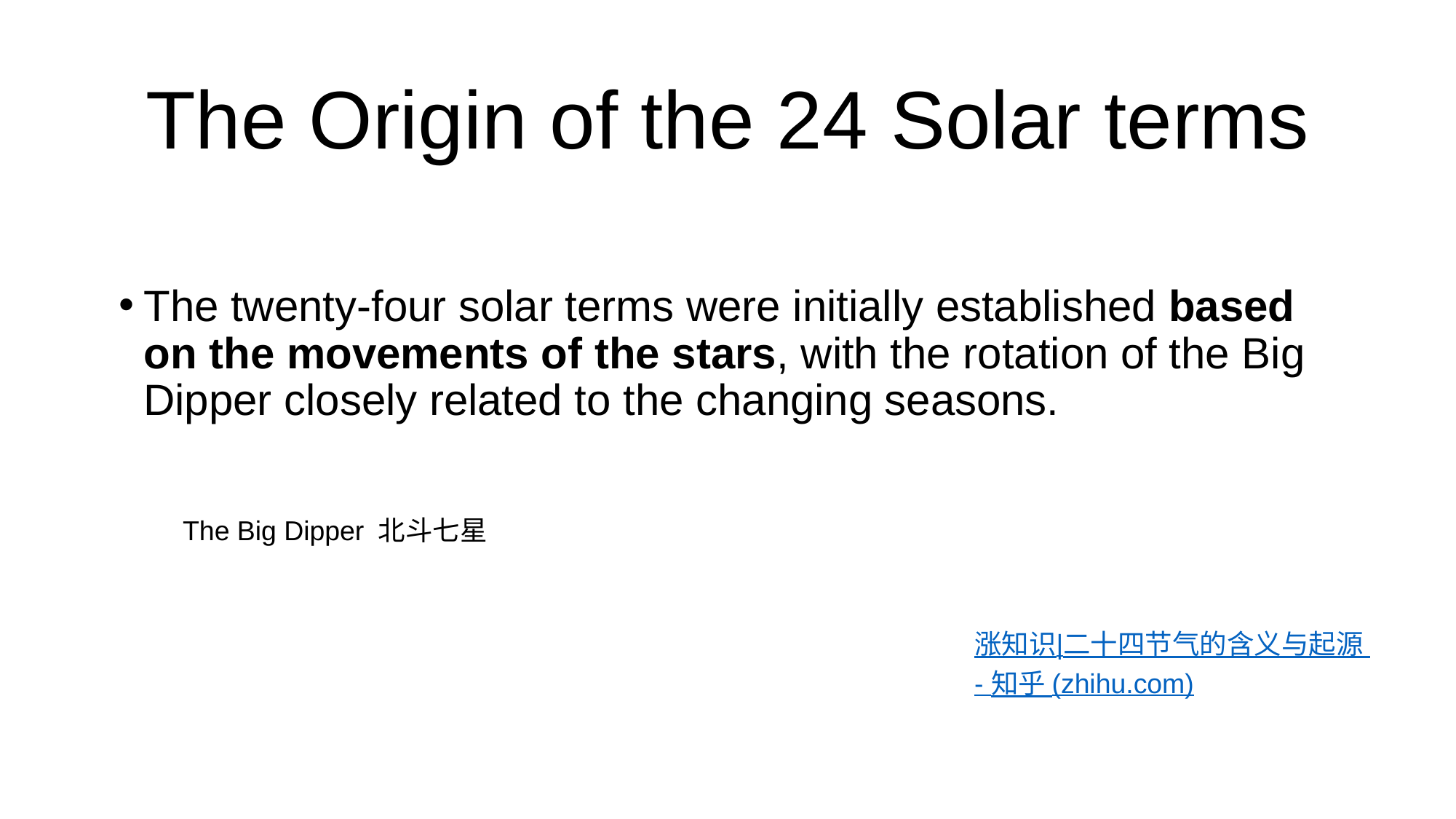

# The Origin of the 24 Solar terms
The twenty-four solar terms were initially established based on the movements of the stars, with the rotation of the Big Dipper closely related to the changing seasons.
The Big Dipper 北斗七星
涨知识|二十四节气的含义与起源 - 知乎 (zhihu.com)